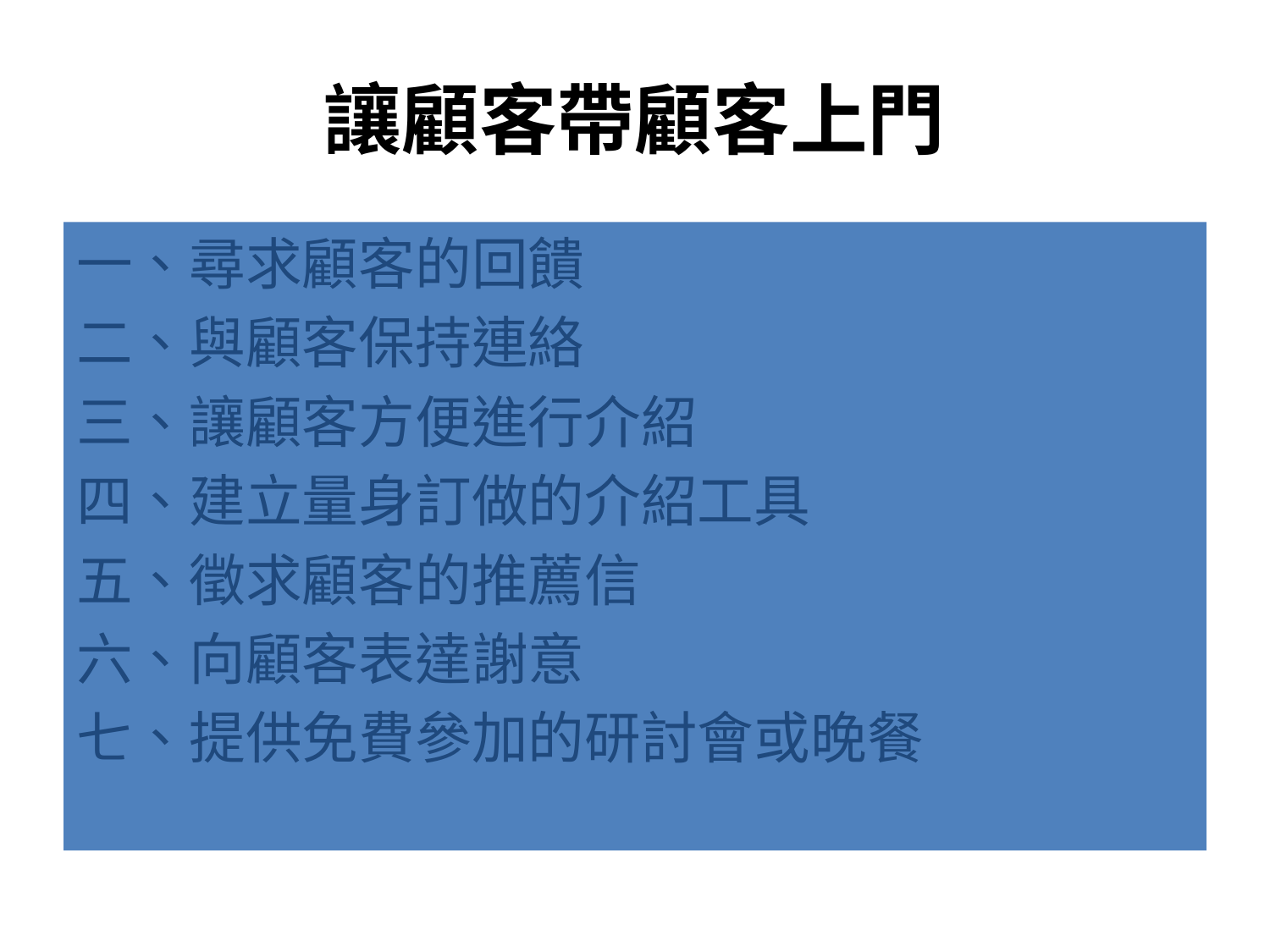

# 讓顧客帶顧客上門
一、尋求顧客的回饋
二、與顧客保持連絡
三、讓顧客方便進行介紹
四、建立量身訂做的介紹工具
五、徵求顧客的推薦信
六、向顧客表達謝意
七、提供免費參加的研討會或晚餐